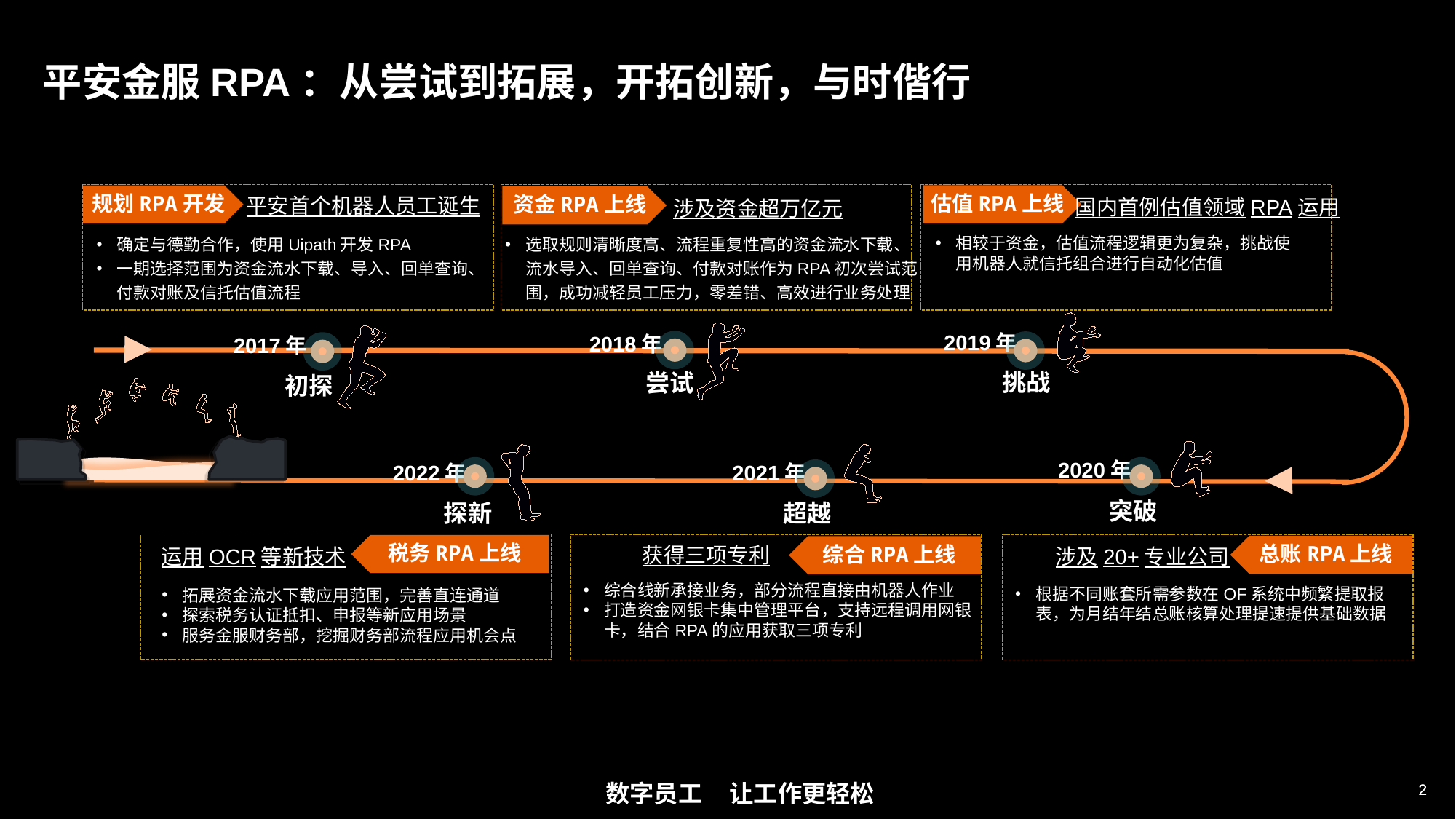

# 平安金服RPA：从尝试到拓展，开拓创新，与时偕行

估值RPA上线
规划RPA开发
资金RPA上线
平安首个机器人员工诞生
国内首例估值领域RPA运用
涉及资金超万亿元
相较于资金，估值流程逻辑更为复杂，挑战使用机器人就信托组合进行自动化估值
选取规则清晰度高、流程重复性高的资金流水下载、流水导入、回单查询、付款对账作为RPA初次尝试范围，成功减轻员工压力，零差错、高效进行业务处理
确定与德勤合作，使用Uipath开发RPA
一期选择范围为资金流水下载、导入、回单查询、付款对账及信托估值流程

2019年
2018年

2017年

挑战
尝试
初探

2020年
2022年
2021年

突破
探新
超越

税务RPA上线
总账RPA上线
综合RPA上线
获得三项专利
涉及20+专业公司
运用OCR等新技术
综合线新承接业务，部分流程直接由机器人作业
打造资金网银卡集中管理平台，支持远程调用网银卡，结合RPA的应用获取三项专利
根据不同账套所需参数在OF系统中频繁提取报表，为月结年结总账核算处理提速提供基础数据
拓展资金流水下载应用范围，完善直连通道
探索税务认证抵扣、申报等新应用场景
服务金服财务部，挖掘财务部流程应用机会点